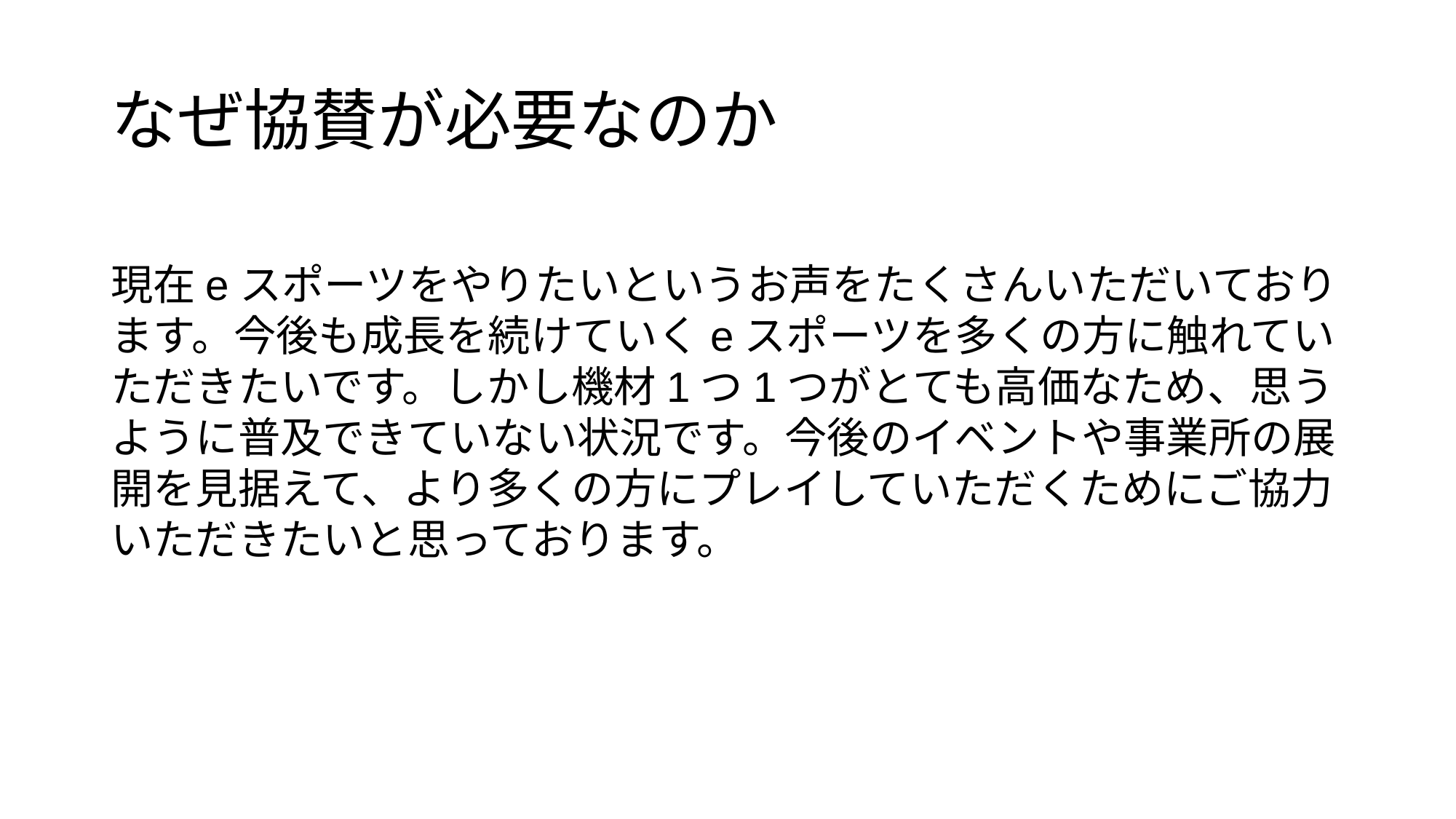

# なぜ協賛が必要なのか
現在eスポーツをやりたいというお声をたくさんいただいております。今後も成長を続けていくeスポーツを多くの方に触れていただきたいです。しかし機材1つ1つがとても高価なため、思うように普及できていない状況です。今後のイベントや事業所の展開を見据えて、より多くの方にプレイしていただくためにご協力いただきたいと思っております。